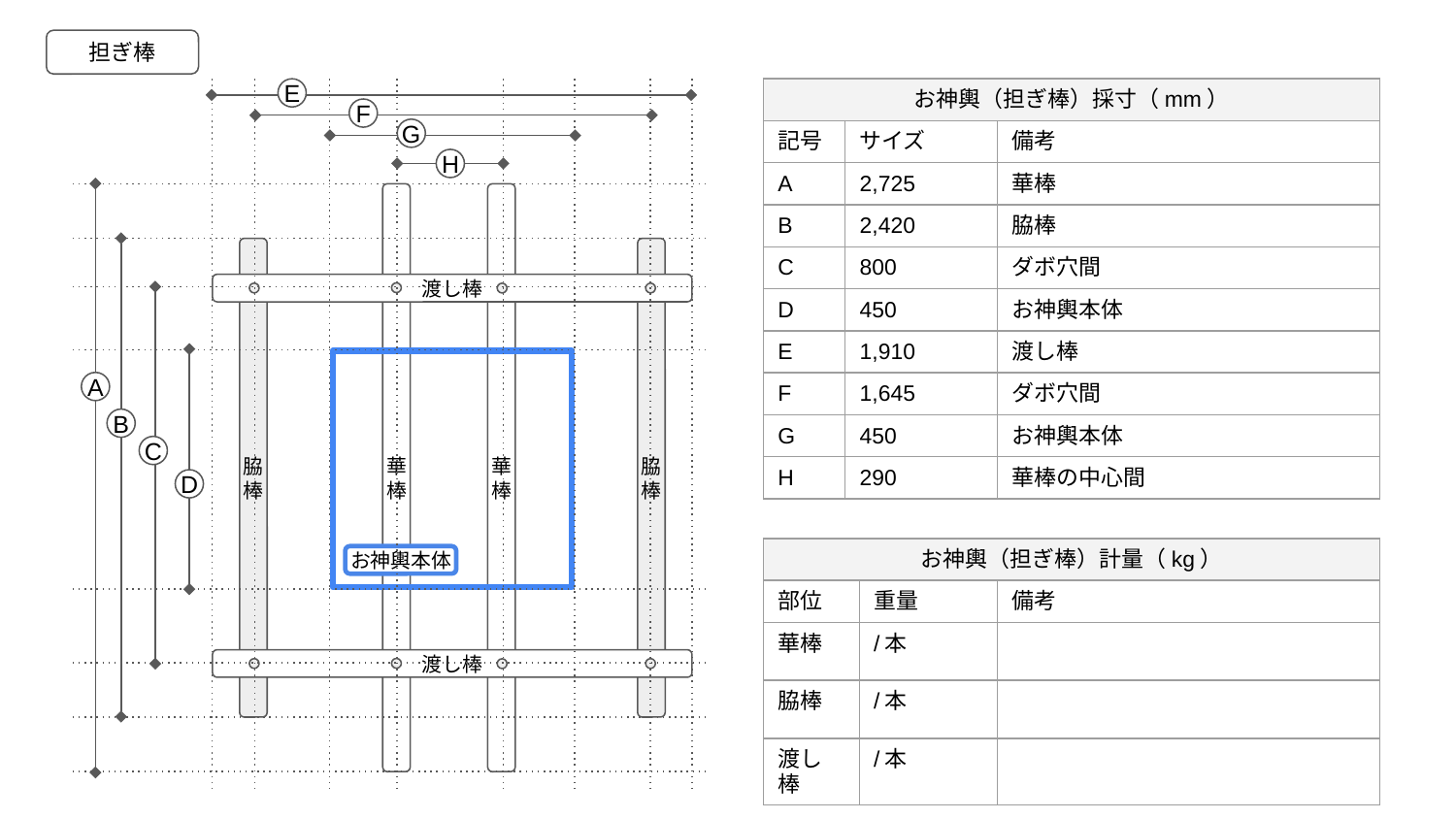

担ぎ棒
E
| お神輿（担ぎ棒）採寸（mm） |  |  |
| --- | --- | --- |
| 記号 | サイズ | 備考 |
| A | 2,725 | 華棒 |
| B | 2,420 | 脇棒 |
| C | 800 | ダボ穴間 |
| D | 450 | お神輿本体 |
| E | 1,910 | 渡し棒 |
| F | 1,645 | ダボ穴間 |
| G | 450 | お神輿本体 |
| H | 290 | 華棒の中心間 |
F
G
H
華棒
華棒
脇棒
脇棒
渡し棒

A
B
C
D
| お神輿（担ぎ棒）計量（kg） |  |  |
| --- | --- | --- |
| 部位 | 重量 | 備考 |
| 華棒 | /本 |  |
| 脇棒 | /本 |  |
| 渡し棒 | /本 |  |
お神輿本体
渡し棒